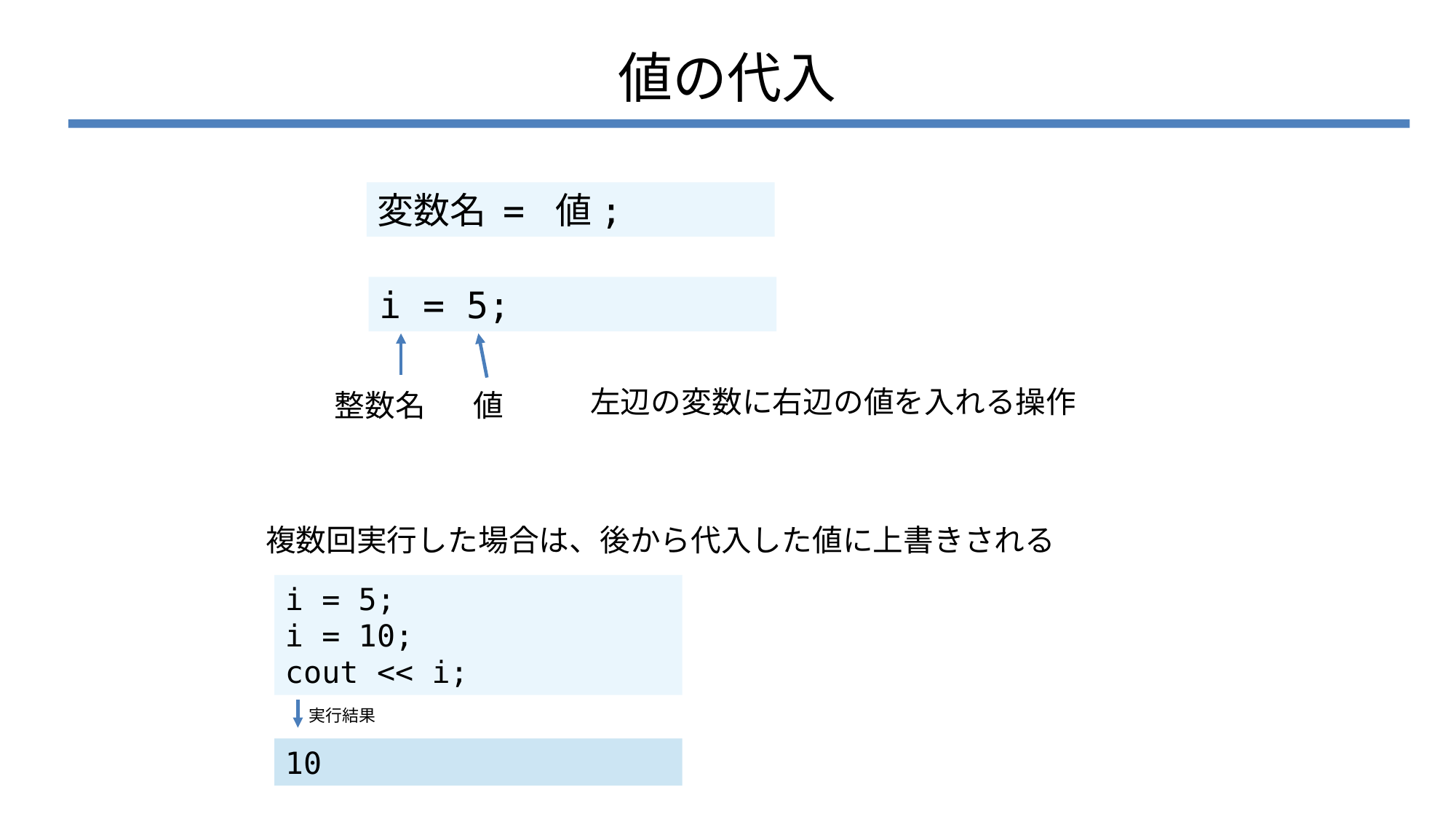

# 値の代入
変数名 = 値;
i = 5;
左辺の変数に右辺の値を入れる操作
整数名
値
複数回実行した場合は、後から代入した値に上書きされる
i = 5;
i = 10;
cout << i;
実行結果
10